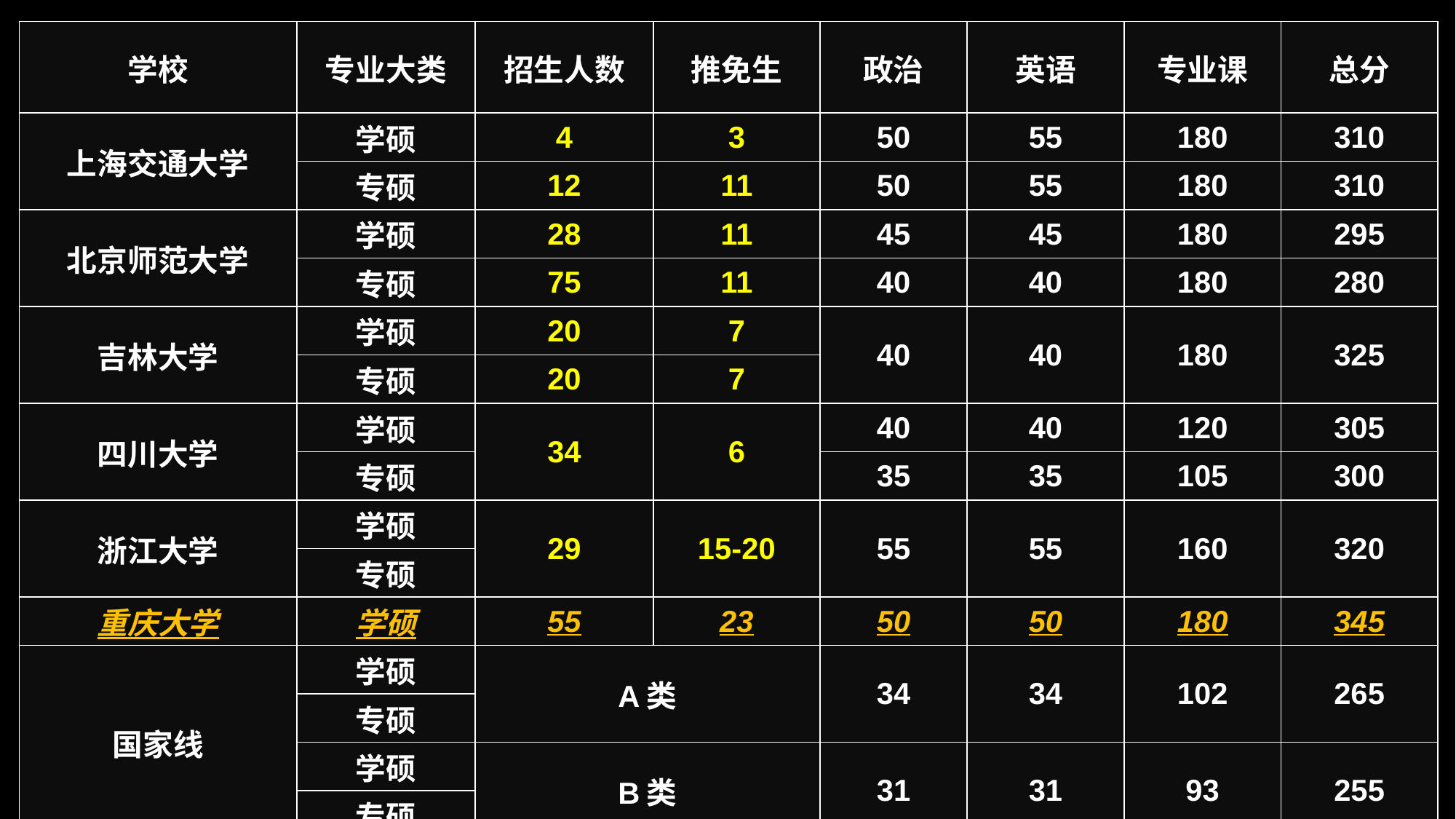

| 学校 | 专业大类 | 招生人数 | 推免生 | 政治 | 英语 | 专业课 | 总分 |
| --- | --- | --- | --- | --- | --- | --- | --- |
| 上海交通大学 | 学硕 | 4 | 3 | 50 | 55 | 180 | 310 |
|  | 专硕 | 12 | 11 | 50 | 55 | 180 | 310 |
| 北京师范大学 | 学硕 | 28 | 11 | 45 | 45 | 180 | 295 |
|  | 专硕 | 75 | 11 | 40 | 40 | 180 | 280 |
| 吉林大学 | 学硕 | 20 | 7 | 40 | 40 | 180 | 325 |
|  | 专硕 | 20 | 7 |  |  |  |  |
| 四川大学 | 学硕 | 34 | 6 | 40 | 40 | 120 | 305 |
|  | 专硕 |  |  | 35 | 35 | 105 | 300 |
| 浙江大学 | 学硕 | 29 | 15-20 | 55 | 55 | 160 | 320 |
|  | 专硕 |  |  |  |  |  |  |
| 重庆大学 | 学硕 | 55 | 23 | 50 | 50 | 180 | 345 |
| 国家线 | 学硕 | A类 |  | 34 | 34 | 102 | 265 |
|  | 专硕 |  |  |  |  |  |  |
|  | 学硕 | B类 |  | 31 | 31 | 93 | 255 |
|  | 专硕 |  |  |  |  |  |  |